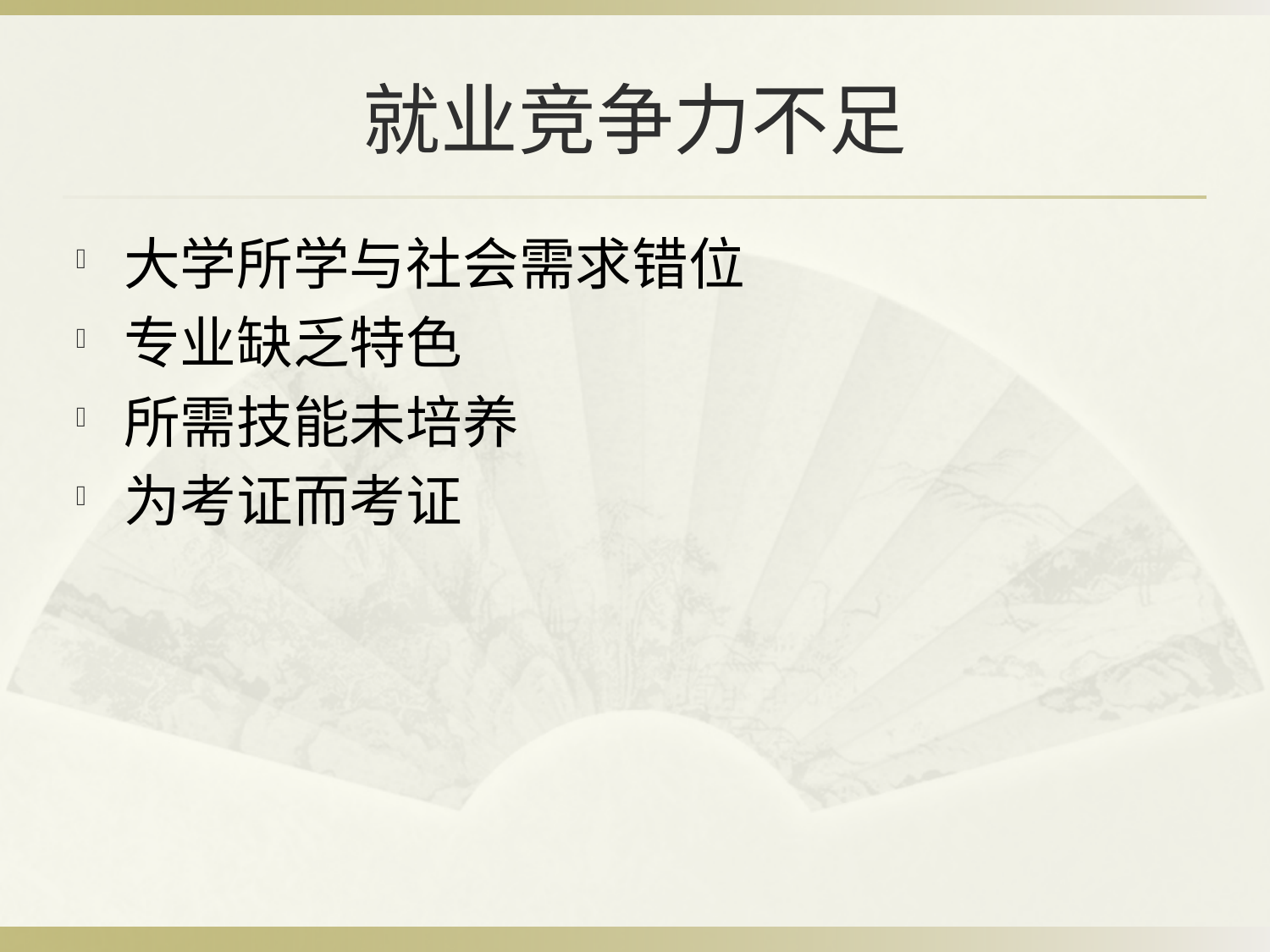

# 就业竞争力不足
大学所学与社会需求错位
专业缺乏特色
所需技能未培养
为考证而考证